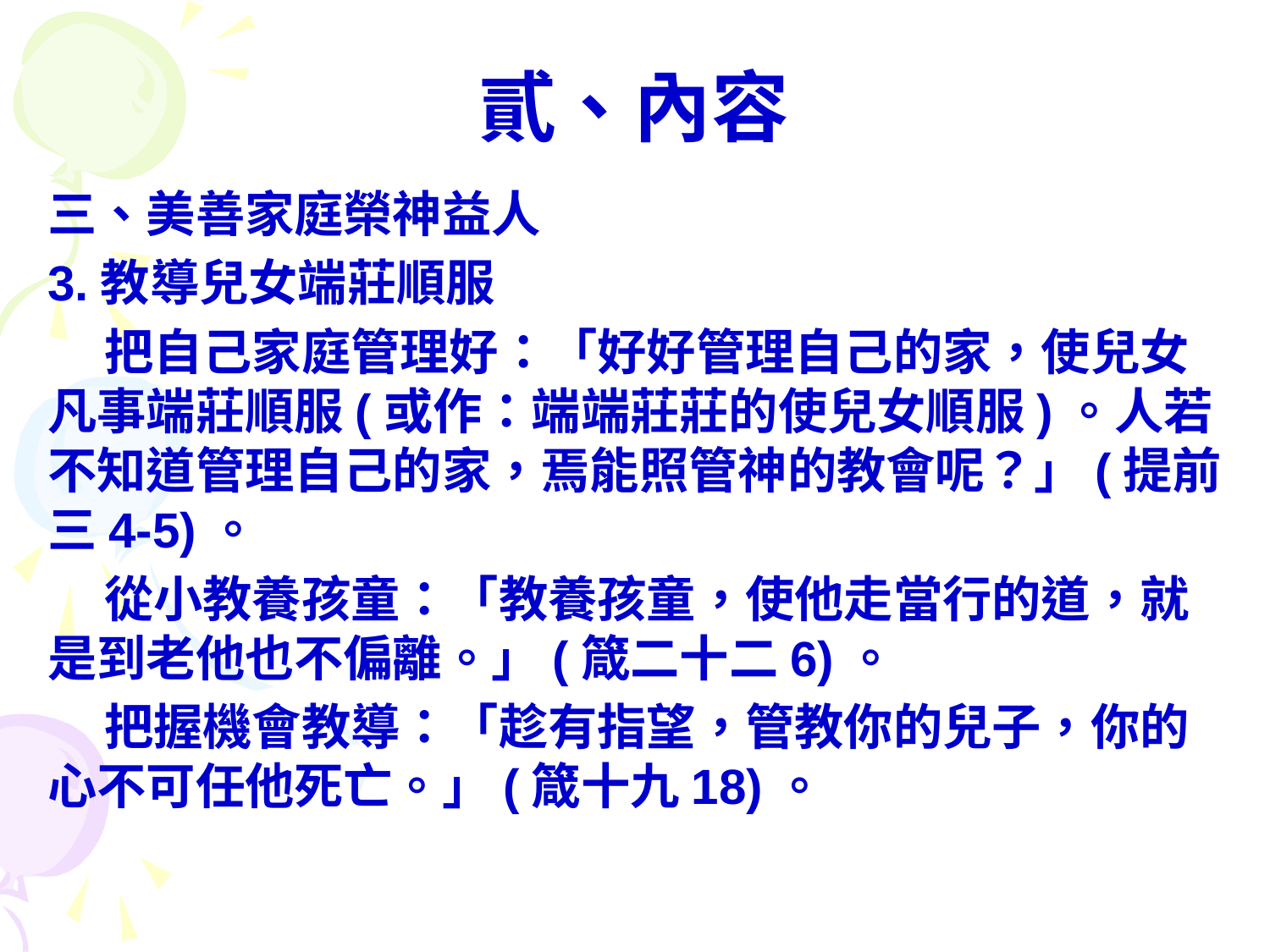

# 貳、內容
三、美善家庭榮神益人
3.教導兒女端莊順服
    把自己家庭管理好：「好好管理自己的家，使兒女凡事端莊順服(或作：端端莊莊的使兒女順服)。人若不知道管理自己的家，焉能照管神的教會呢？」(提前三4-5)。
    從小教養孩童：「教養孩童，使他走當行的道，就是到老他也不偏離。」(箴二十二6)。
    把握機會教導：「趁有指望，管教你的兒子，你的心不可任他死亡。」(箴十九18)。